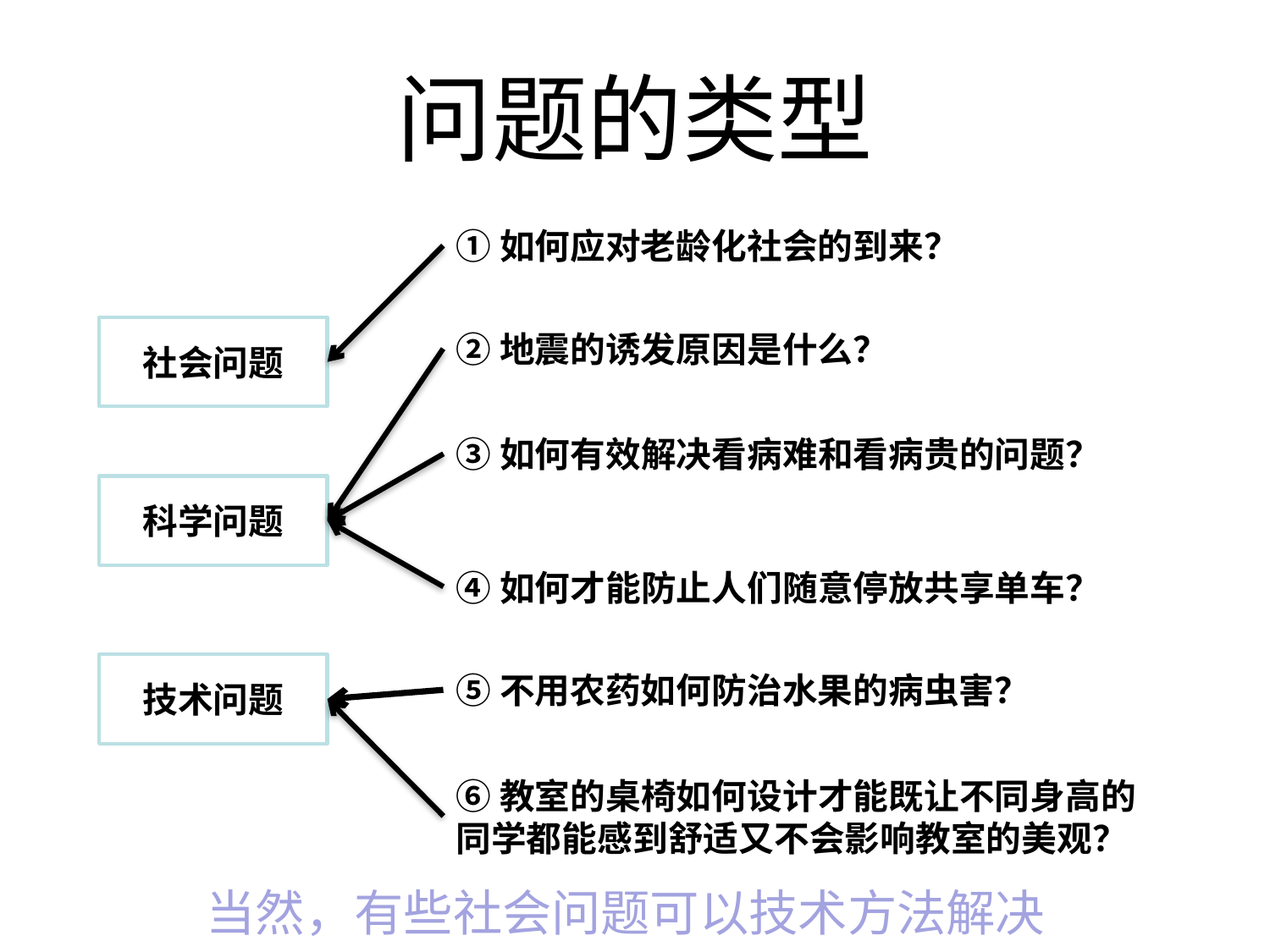

# 问题的类型
①如何应对老龄化社会的到来？
社会问题
②地震的诱发原因是什么？
③如何有效解决看病难和看病贵的问题？
科学问题
④如何才能防止人们随意停放共享单车？
技术问题
⑤不用农药如何防治水果的病虫害？
⑥教室的桌椅如何设计才能既让不同身高的
同学都能感到舒适又不会影响教室的美观？
2020/3/23
当然，有些社会问题可以技术方法解决